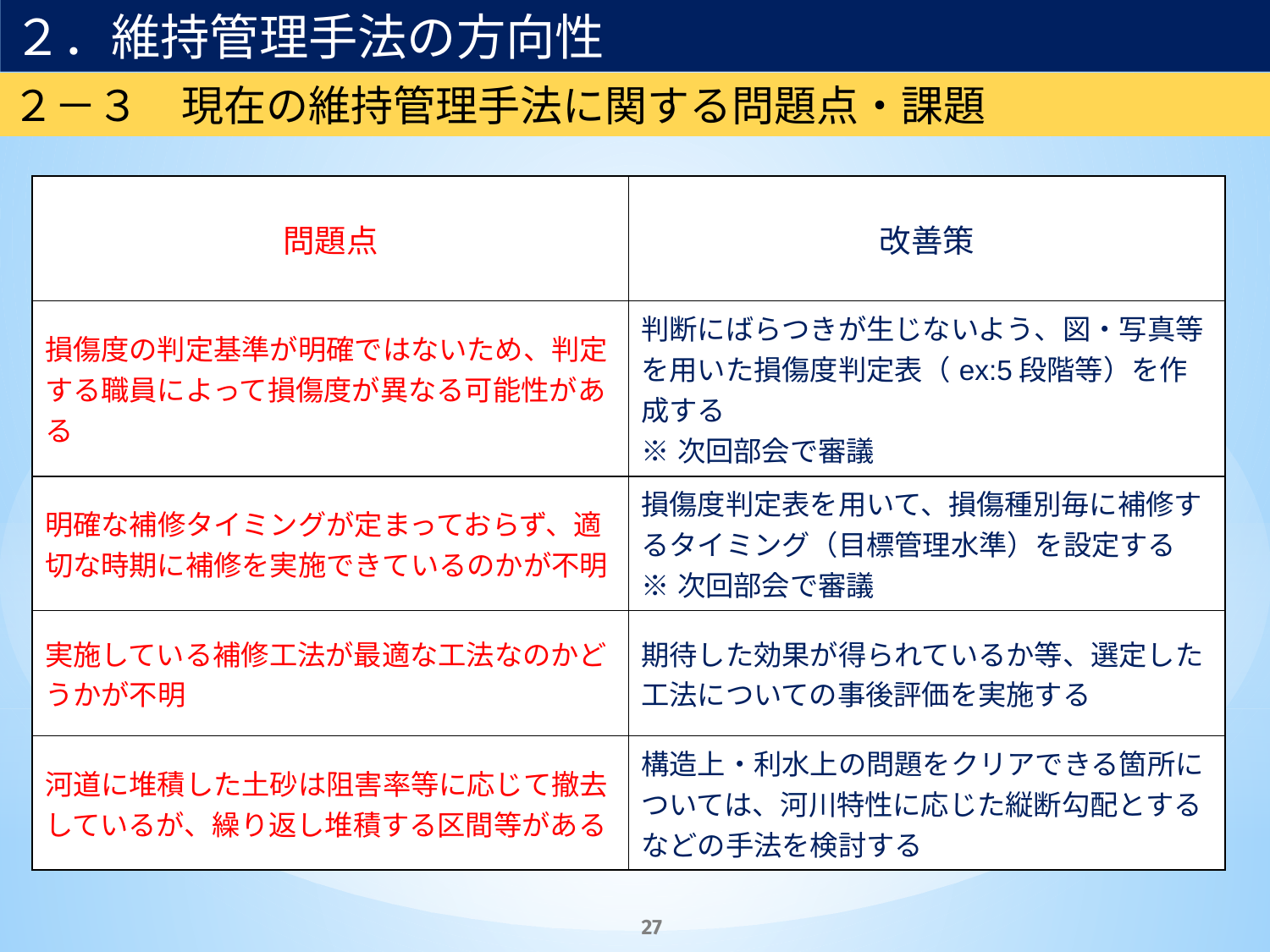

２．維持管理手法の方向性
２－３　現在の維持管理手法に関する問題点・課題
≪修正箇所≫
ページ追加
| 問題点 | 改善策 |
| --- | --- |
| 損傷度の判定基準が明確ではないため、判定する職員によって損傷度が異なる可能性がある | 判断にばらつきが生じないよう、図・写真等を用いた損傷度判定表（ex:5段階等）を作成する ※次回部会で審議 |
| 明確な補修タイミングが定まっておらず、適切な時期に補修を実施できているのかが不明 | 損傷度判定表を用いて、損傷種別毎に補修するタイミング（目標管理水準）を設定する ※次回部会で審議 |
| 実施している補修工法が最適な工法なのかどうかが不明 | 期待した効果が得られているか等、選定した工法についての事後評価を実施する |
| 河道に堆積した土砂は阻害率等に応じて撤去しているが、繰り返し堆積する区間等がある | 構造上・利水上の問題をクリアできる箇所については、河川特性に応じた縦断勾配とするなどの手法を検討する |
| 問題点 | 課題 | 改善策 | 備考 |
| --- | --- | --- | --- |
| 判定基準が明確ではないため、判定する職員によって損傷度が異なる可能性がある | 損傷度の判定にばらつきが生じないよう、構造種別毎に明確な損傷度判定基準を作成する必要がある | 判断にばらつきが生じないよう、図・写真等を用いた損傷度判定表（ex: 5段階等）を作成する |  |
| 明確な補修タイミングが定まっておらず、適切な時期に補修を実施できているのかが不明 | 目標管理水準を設定し、構造種別毎の最適な補修タイミングを設定することが必要 | 損傷度判定表を用いて、損傷種別毎に補修するタイミング（目標管理水準）を設定する |  |
| 実施している補修工法が最適な工法なのかどうかが不明 | 補修後の劣化進行速度やコスト等を考慮した補修工法を検討する必要がある | 期待した効果が得られているか等、選定した工法が適切であったかを事後評価する |  |
| 河道に堆積した土砂は阻害率等に応じて撤去しているが、繰り返し堆積する区間等がある | 土砂撤去後、再度堆積しないような河川構造への変更が必要 | 構造上の問題をクリアできる区間等については、河川特性に応じた縦断勾配への見直しなどを検討する |  |
27